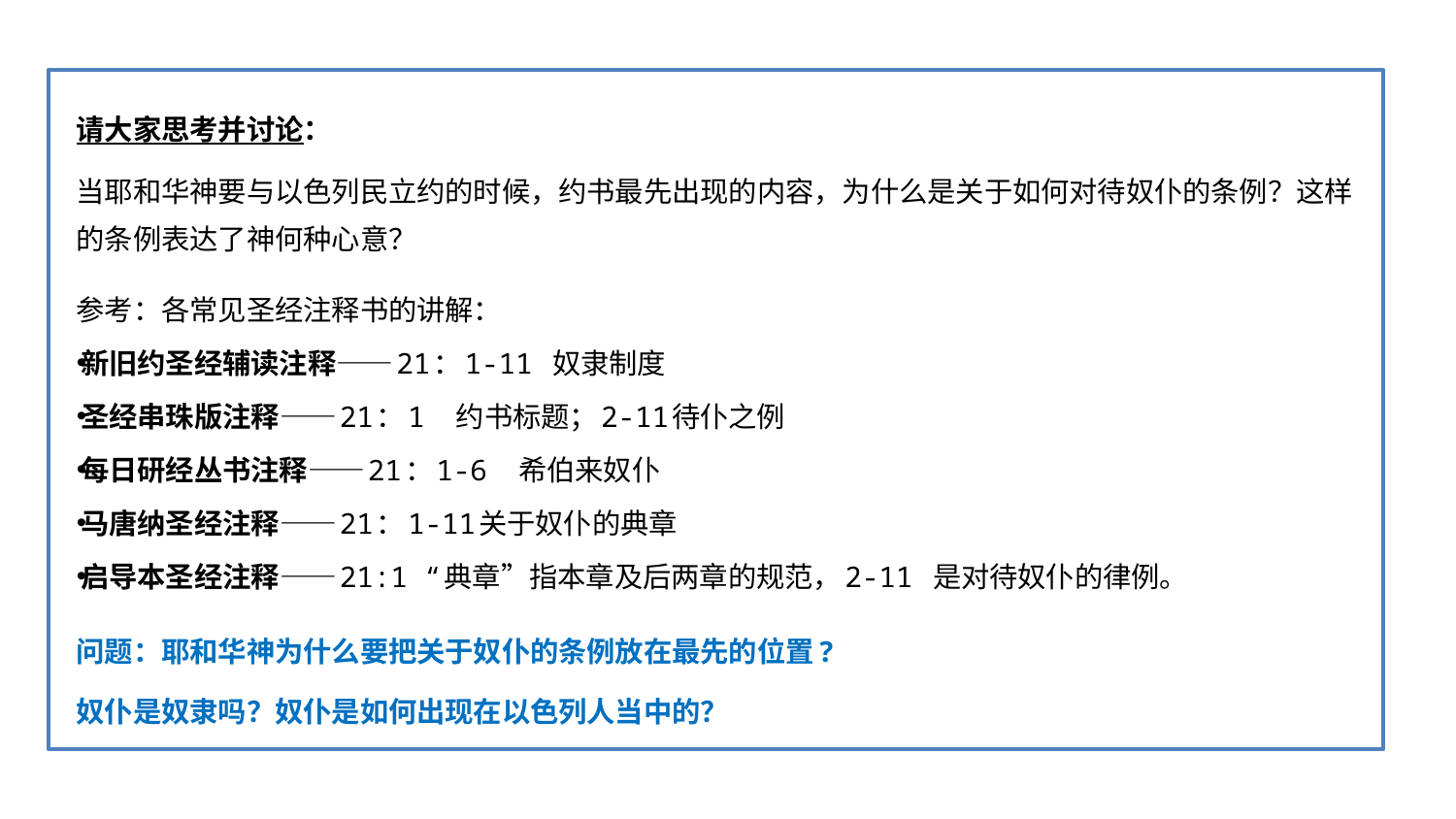

请大家思考并讨论：

当耶和华神要与以色列民立约的时候，约书最先出现的内容，为什么是关于如何对待奴仆的条例？这样的条例表达了神何种心意？

参考：各常见圣经注释书的讲解：
新旧约圣经辅读注释——21：1-11 奴隶制度
圣经串珠版注释——21：1　约书标题；2-11待仆之例
每日研经丛书注释——21：1-6　希伯来奴仆
马唐纳圣经注释——21：1-11关于奴仆的典章
启导本圣经注释——21:1 “典章”指本章及后两章的规范，2-11 是对待奴仆的律例。

问题：耶和华神为什么要把关于奴仆的条例放在最先的位置?

奴仆是奴隶吗？奴仆是如何出现在以色列人当中的？